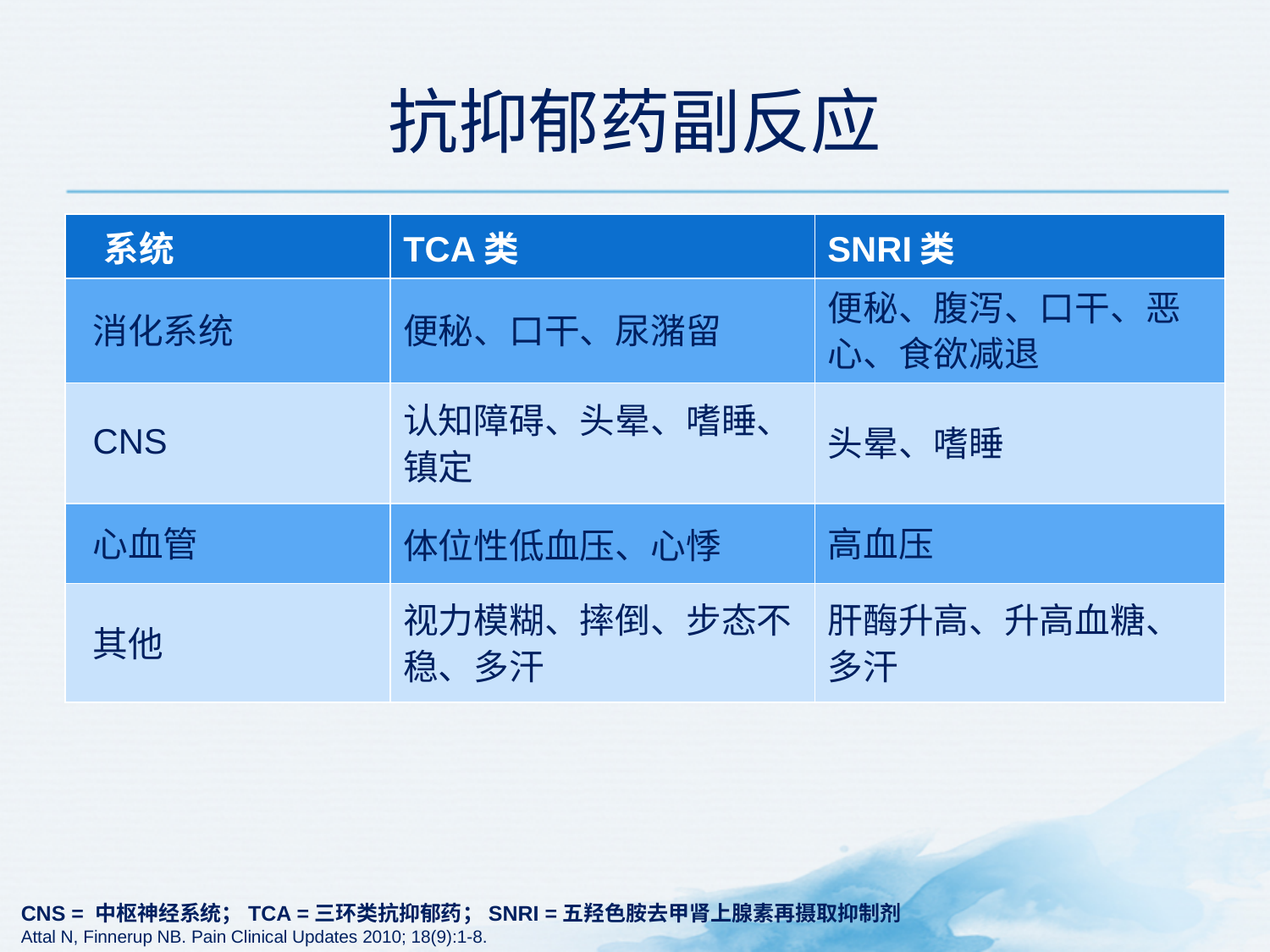

# 抗抑郁药副反应
| 系统 | TCA类 | SNRI类 |
| --- | --- | --- |
| 消化系统 | 便秘、口干、尿潴留 | 便秘、腹泻、口干、恶心、食欲减退 |
| CNS | 认知障碍、头晕、嗜睡、镇定 | 头晕、嗜睡 |
| 心血管 | 体位性低血压、心悸 | 高血压 |
| 其他 | 视力模糊、摔倒、步态不稳、多汗 | 肝酶升高、升高血糖、多汗 |
CNS = 中枢神经系统；TCA =三环类抗抑郁药；SNRI =五羟色胺去甲肾上腺素再摄取抑制剂
Attal N, Finnerup NB. Pain Clinical Updates 2010; 18(9):1-8.